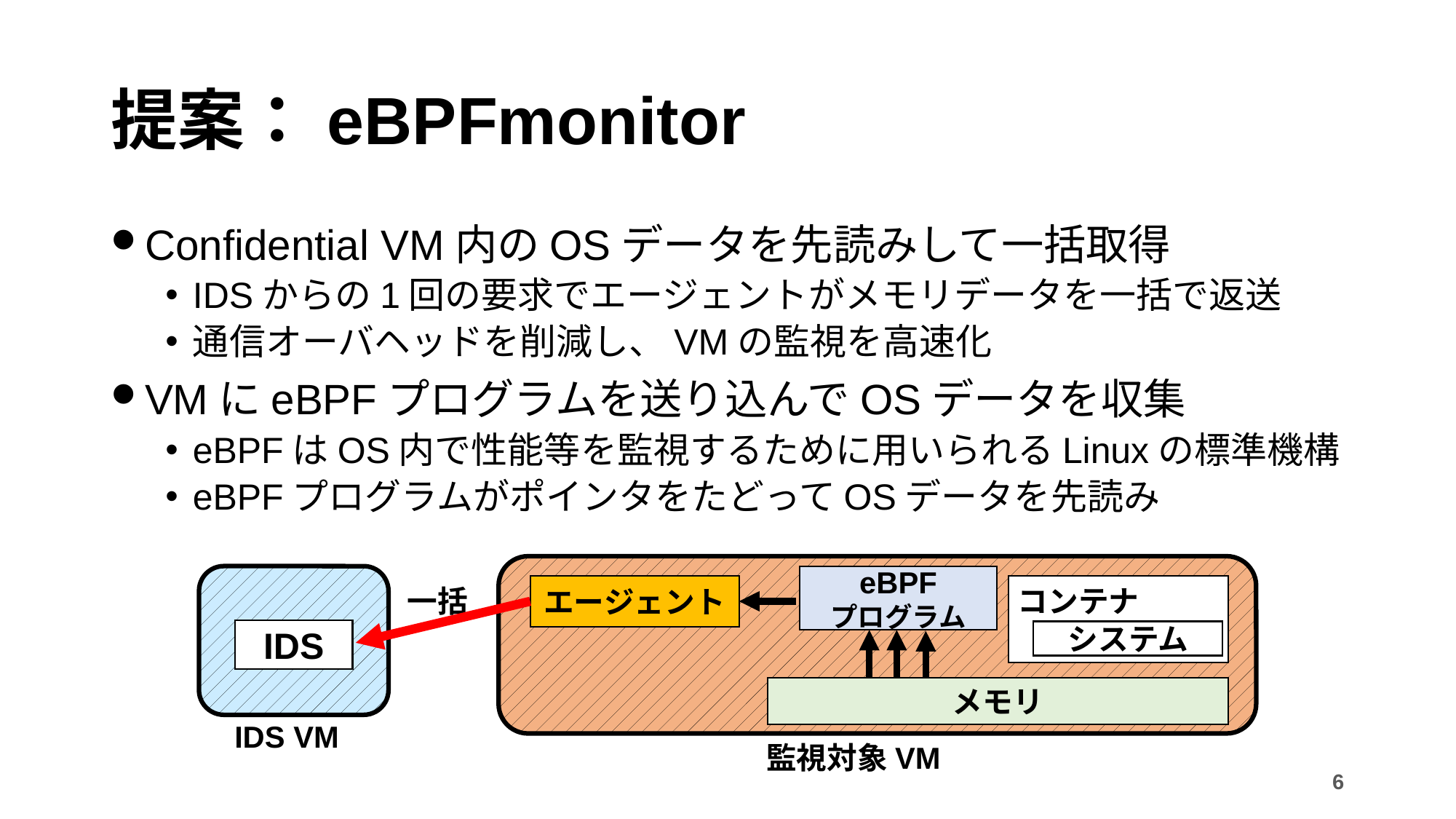

# 提案：eBPFmonitor
Confidential VM内のOSデータを先読みして一括取得
IDSからの1回の要求でエージェントがメモリデータを一括で返送
通信オーバヘッドを削減し、VMの監視を高速化
VMにeBPFプログラムを送り込んでOSデータを収集
eBPFはOS内で性能等を監視するために用いられるLinuxの標準機構
eBPFプログラムがポインタをたどってOSデータを先読み

eBPF
プログラム
エージェント
メモリ
監視対象VM

IDS
IDS VM

コンテナ
システム
一括
6